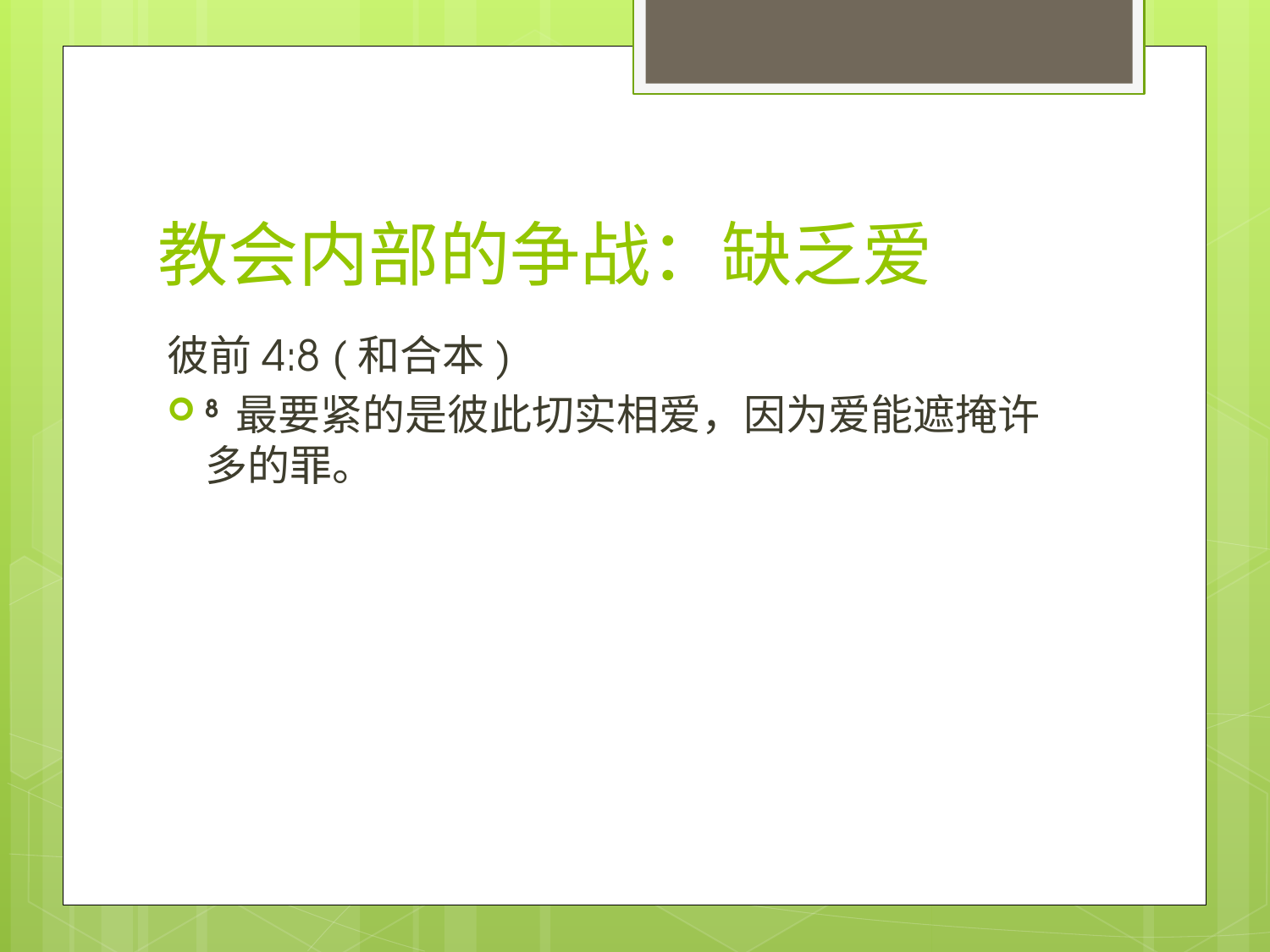

# 教会内部的争战：缺乏爱
彼前4:8 (和合本)
8 最要紧的是彼此切实相爱，因为爱能遮掩许多的罪。